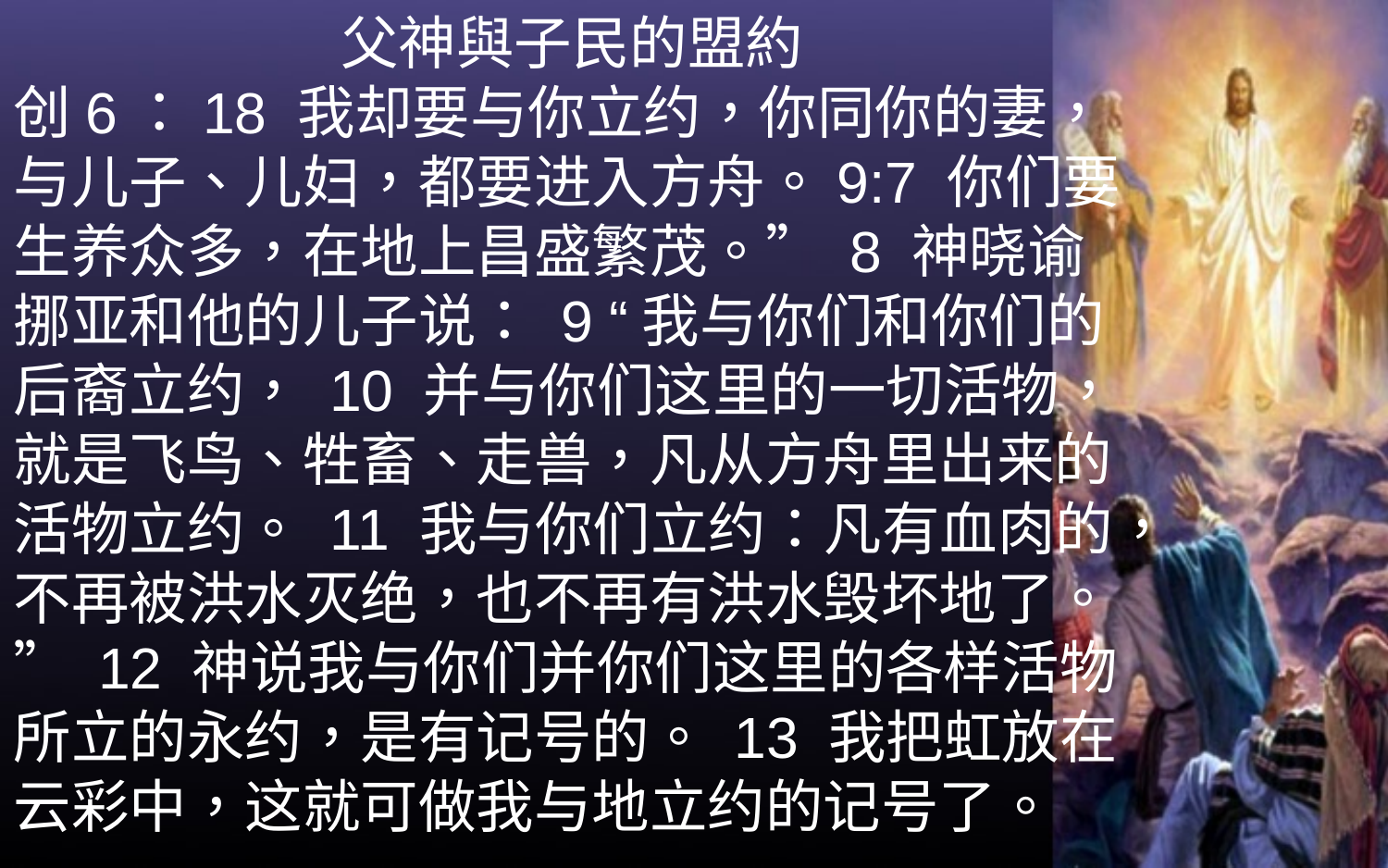

父神與子民的盟約
创6：18 我却要与你立约，你同你的妻，与儿子、儿妇，都要进入方舟。9:7 你们要生养众多，在地上昌盛繁茂。” 8 神晓谕挪亚和他的儿子说： 9 “我与你们和你们的后裔立约， 10 并与你们这里的一切活物，就是飞鸟、牲畜、走兽，凡从方舟里出来的活物立约。 11 我与你们立约：凡有血肉的，不再被洪水灭绝，也不再有洪水毁坏地了。” 12 神说我与你们并你们这里的各样活物所立的永约，是有记号的。 13 我把虹放在云彩中，这就可做我与地立约的记号了。